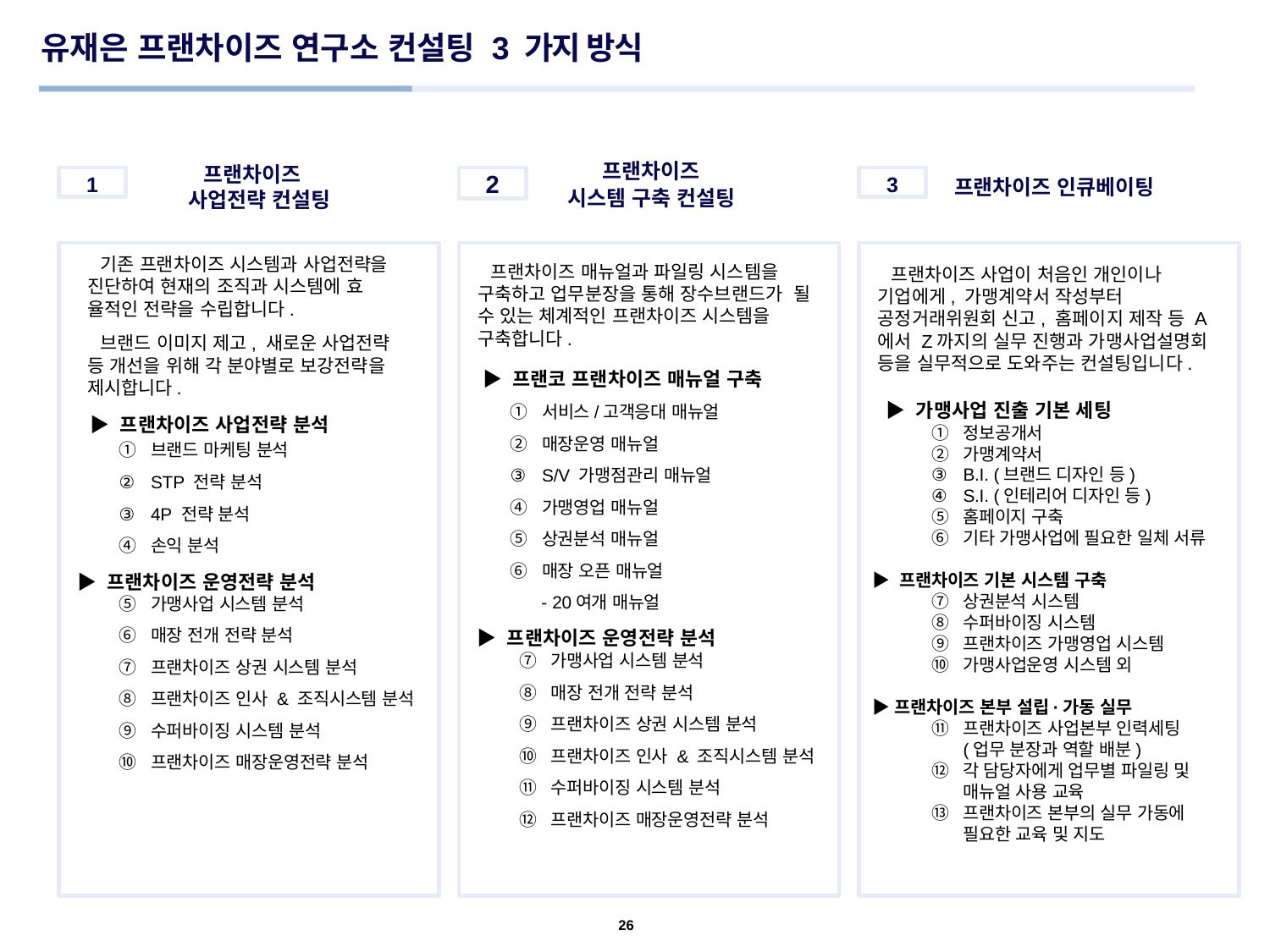

# 유재은 프랜차이즈 연구소 컨설팅 3 가지 방식

프랜차이즈
시스템 구축 컨설팅
프랜차이즈
사업전략 컨설팅
1
2
3
프랜차이즈 인큐베이팅
기존 프랜차이즈 시스템과 사업전략을  진단하여 현재의 조직과 시스템에 효  율적인 전략을 수립합니다.
브랜드 이미지 제고, 새로운 사업전략  등 개선을 위해 각 분야별로 보강전략을  제시합니다.
▶ 프랜차이즈 사업전략 분석
브랜드 마케팅 분석
STP 전략 분석
4P 전략 분석
손익 분석
▶ 프랜차이즈 운영전략 분석
가맹사업 시스템 분석
매장 전개 전략 분석
프랜차이즈 상권 시스템 분석
프랜차이즈 인사 & 조직시스템 분석
수퍼바이징 시스템 분석
프랜차이즈 매장운영전략 분석
프랜차이즈 매뉴얼과 파일링 시스템을  구축하고 업무분장을 통해 장수브랜드가  될 수 있는 체계적인 프랜차이즈 시스템을  구축합니다.
▶ 프랜코 프랜차이즈 매뉴얼 구축
서비스/고객응대 매뉴얼
매장운영 매뉴얼
S/V 가맹점관리 매뉴얼
가맹영업 매뉴얼
상권분석 매뉴얼
매장 오픈 매뉴얼
- 20여개 매뉴얼
▶ 프랜차이즈 운영전략 분석
가맹사업 시스템 분석
매장 전개 전략 분석
프랜차이즈 상권 시스템 분석
프랜차이즈 인사 & 조직시스템 분석
수퍼바이징 시스템 분석
프랜차이즈 매장운영전략 분석
프랜차이즈 사업이 처음인 개인이나 기업에게, 가맹계약서 작성부터 공정거래위원회 신고, 홈페이지 제작 등 A에서 Z까지의 실무 진행과 가맹사업설명회 등을 실무적으로 도와주는 컨설팅입니다.

 ▶ 가맹사업 진출 기본 세팅
정보공개서
가맹계약서
B.I. (브랜드 디자인 등)
S.I. (인테리어 디자인 등)
홈페이지 구축
기타 가맹사업에 필요한 일체 서류

 ▶ 프랜차이즈 기본 시스템 구축
상권분석 시스템
수퍼바이징 시스템
프랜차이즈 가맹영업 시스템
가맹사업운영 시스템 외

 ▶프랜차이즈 본부 설립·가동 실무
프랜차이즈 사업본부 인력세팅   (업무 분장과 역할 배분)
각 담당자에게 업무별 파일링 및 매뉴얼 사용 교육
프랜차이즈 본부의 실무 가동에 필요한 교육 및 지도
26